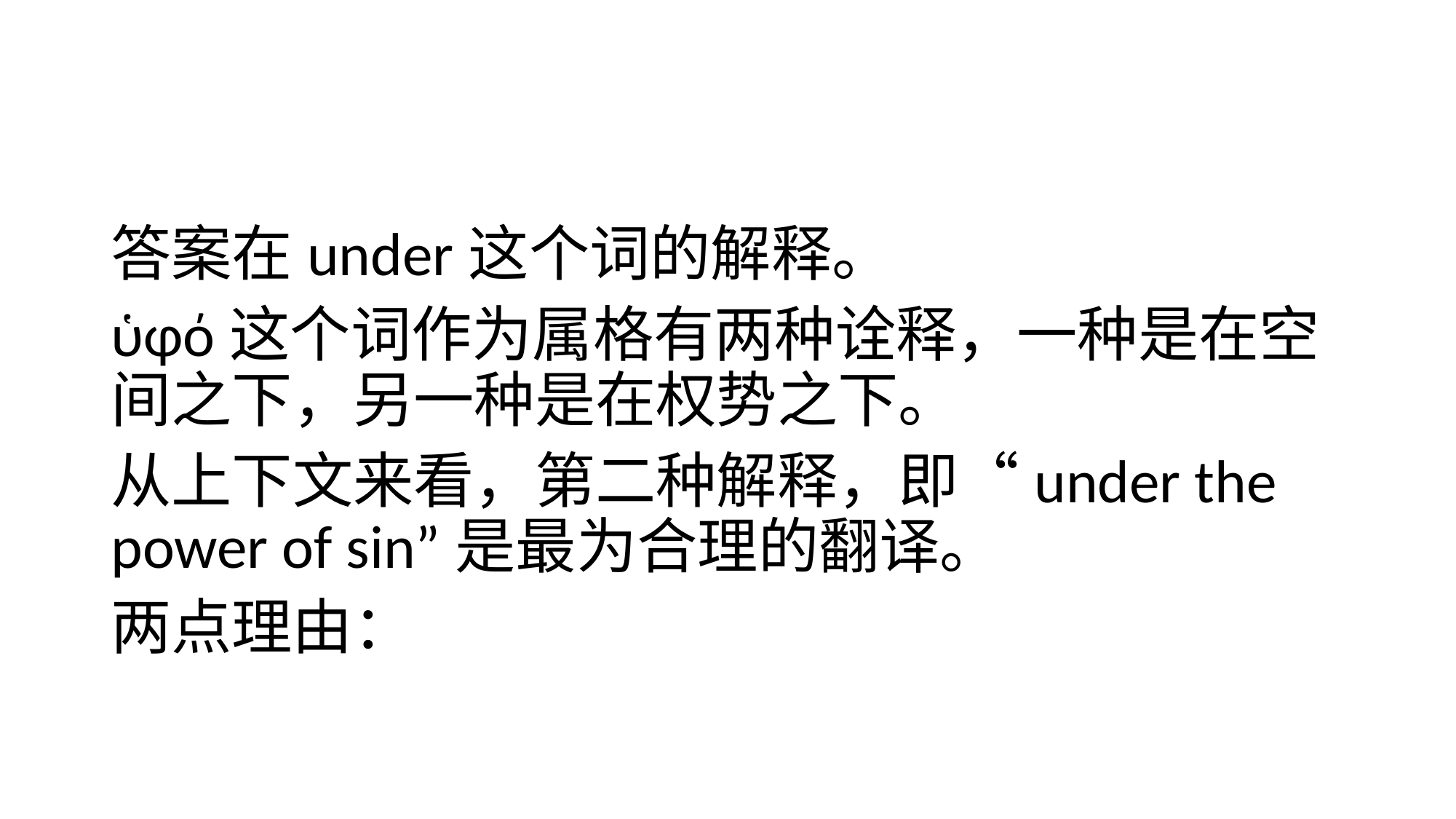

#
答案在under这个词的解释。
ὑφό这个词作为属格有两种诠释，一种是在空间之下，另一种是在权势之下。
从上下文来看，第二种解释，即“under the power of sin”是最为合理的翻译。
两点理由：